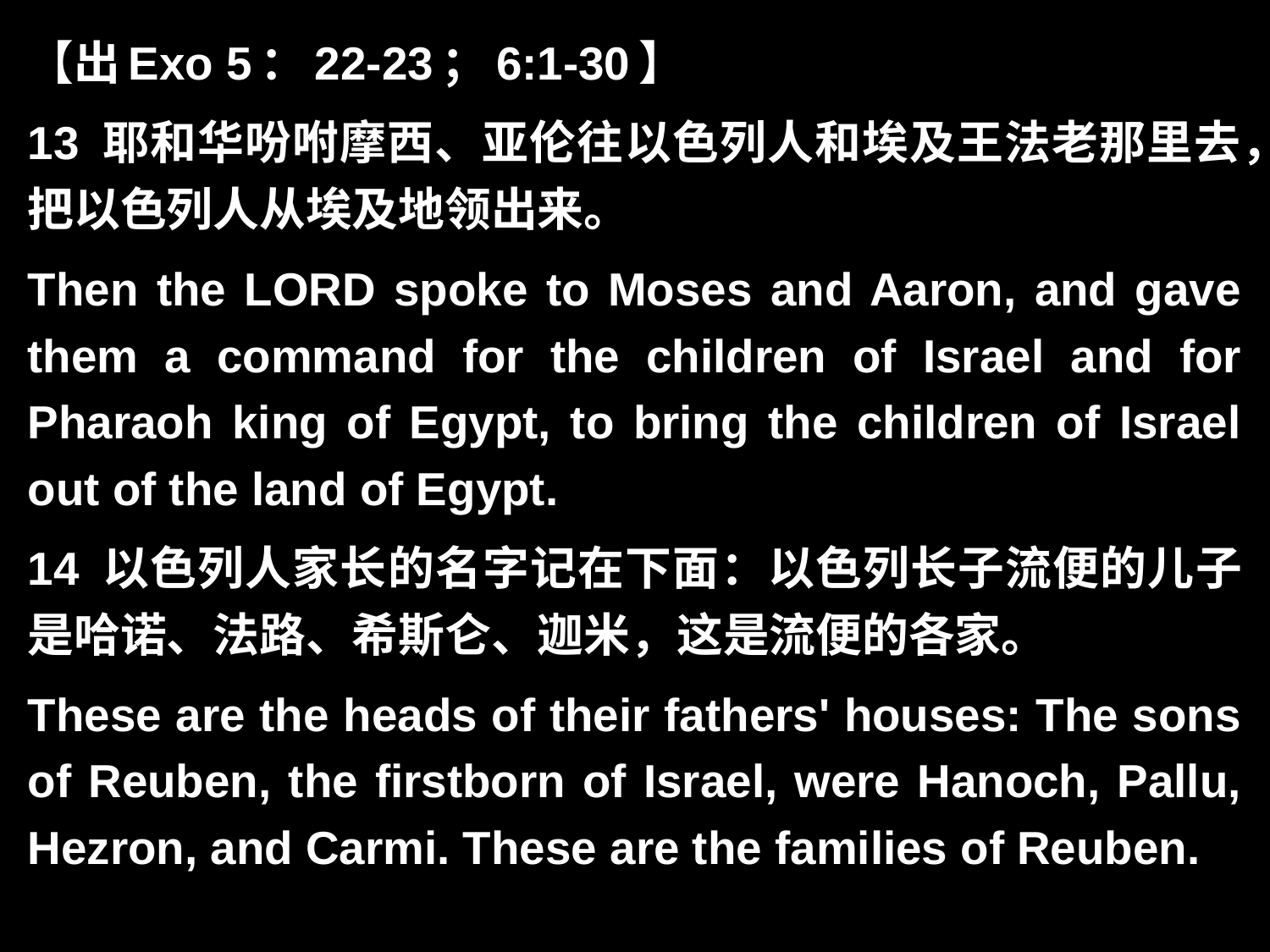

【出Exo 5：22-23；6:1-30】
13 耶和华吩咐摩西、亚伦往以色列人和埃及王法老那里去，把以色列人从埃及地领出来。
Then the LORD spoke to Moses and Aaron, and gave them a command for the children of Israel and for Pharaoh king of Egypt, to bring the children of Israel out of the land of Egypt.
14 以色列人家长的名字记在下面：以色列长子流便的儿子是哈诺、法路、希斯仑、迦米，这是流便的各家。
These are the heads of their fathers' houses: The sons of Reuben, the firstborn of Israel, were Hanoch, Pallu, Hezron, and Carmi. These are the families of Reuben.